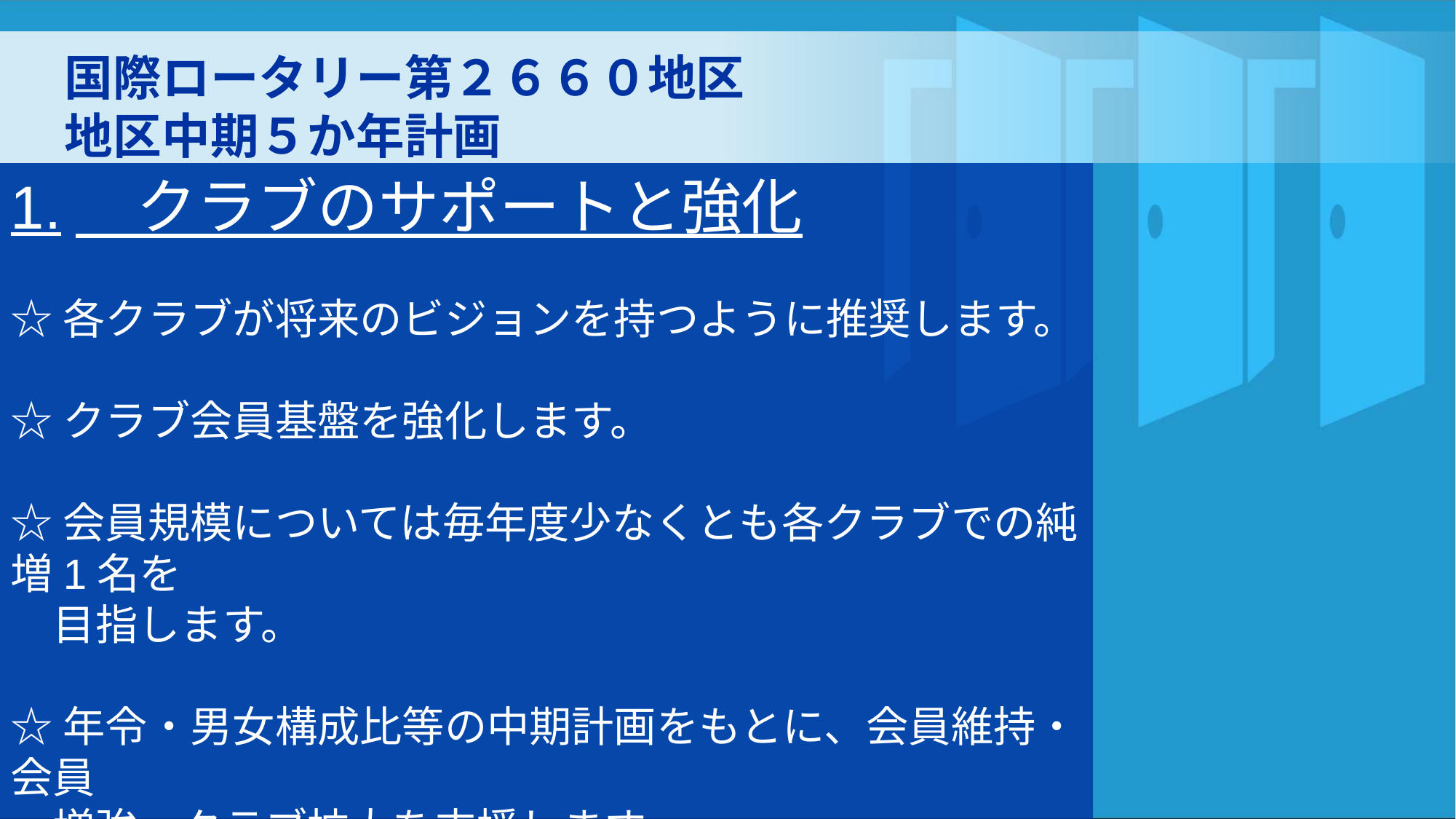

国際ロータリー第２６６０地区
地区中期５か年計画
1.　クラブのサポートと強化

☆各クラブが将来のビジョンを持つように推奨します。

☆クラブ会員基盤を強化します。

☆会員規模については毎年度少なくとも各クラブでの純増1名を
　目指します。

☆年令・男女構成比等の中期計画をもとに、会員維持・会員
　増強・クラブ拡大を支援します。